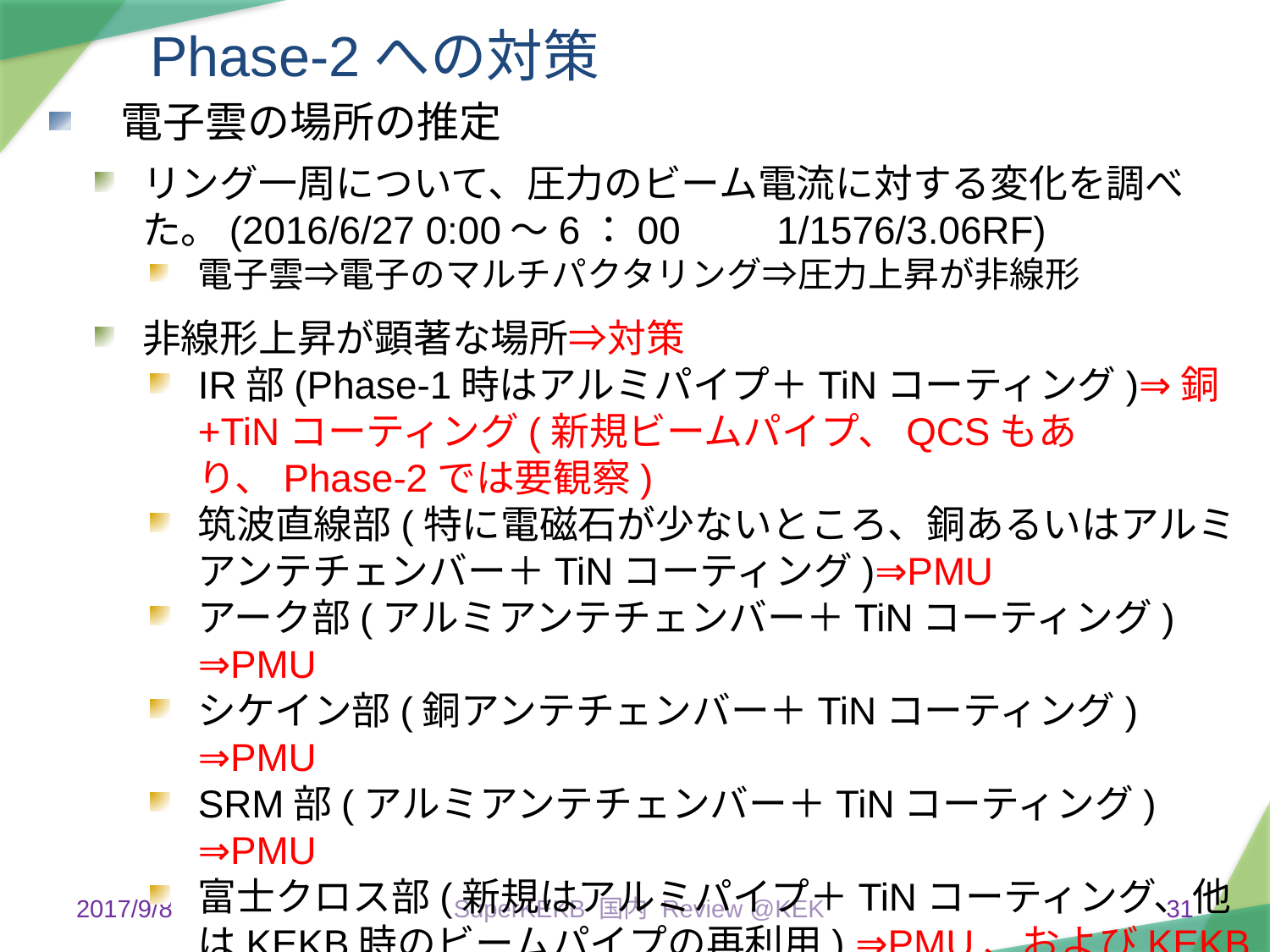

Phase-2への対策
電子雲の場所の推定
リング一周について、圧力のビーム電流に対する変化を調べた。(2016/6/27 0:00～6：00　　1/1576/3.06RF)
電子雲⇒電子のマルチパクタリング⇒圧力上昇が非線形
非線形上昇が顕著な場所⇒対策
IR部(Phase-1時はアルミパイプ＋TiNコーティング)⇒銅+TiNコーティング(新規ビームパイプ、QCSもあり、Phase-2では要観察)
筑波直線部(特に電磁石が少ないところ、銅あるいはアルミアンテチェンバー＋TiNコーティング)⇒PMU
アーク部(アルミアンテチェンバー＋TiNコーティング) ⇒PMU
シケイン部(銅アンテチェンバー＋TiNコーティング) ⇒PMU
SRM部(アルミアンテチェンバー＋TiNコーティング) ⇒PMU
富士クロス部(新規はアルミパイプ＋TiNコーティング、他はKEKB時のビームパイプの再利用) ⇒PMU、およびKEKB時代のソレノイド復活
富士入射部(アルミパイプ＋TiNコーティング) ⇒PMU
2017/9/8
SuperKEKB 国内 Review @KEK
31